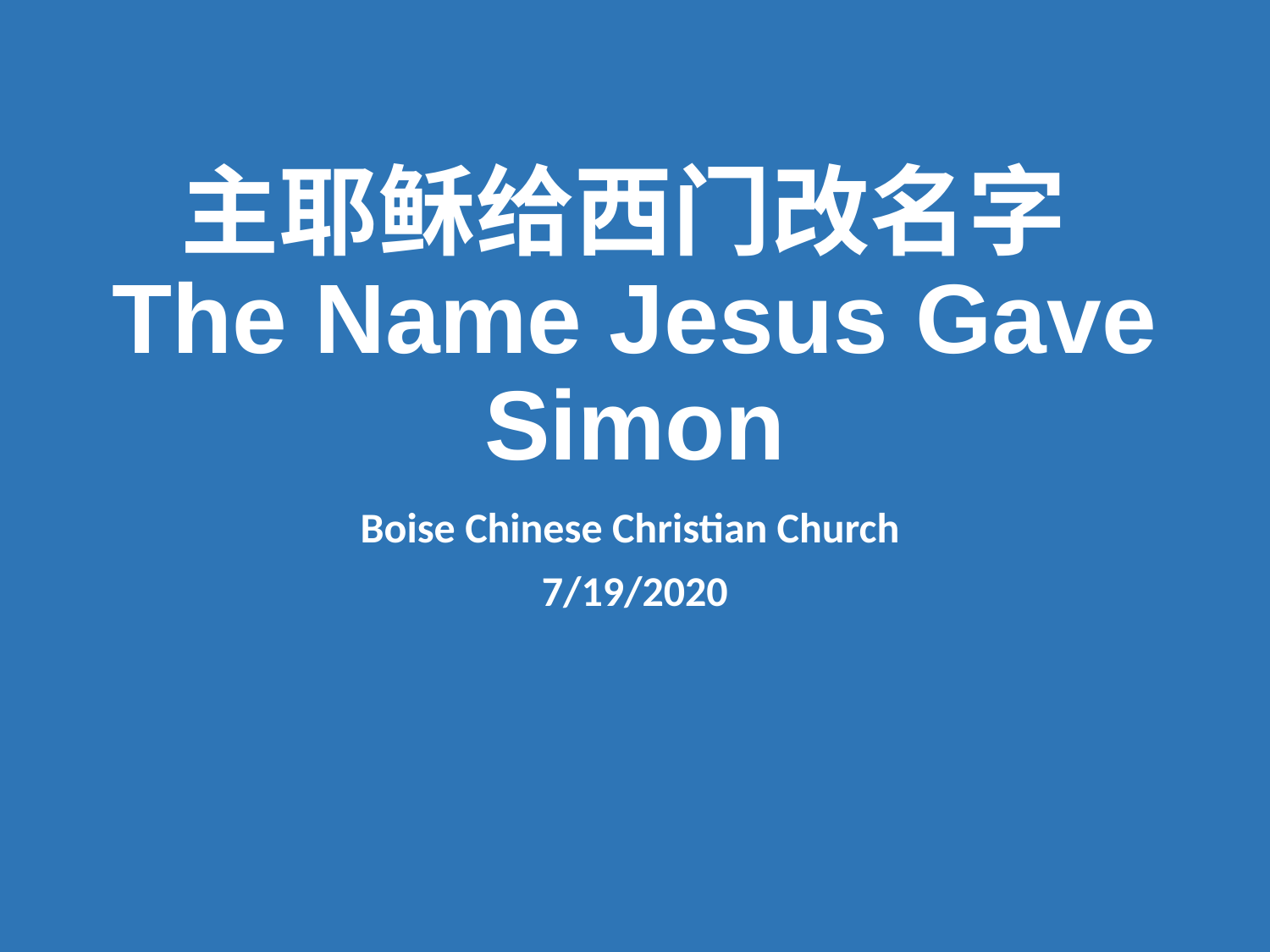

# 主耶稣给西门改名字 The Name Jesus Gave Simon
Boise Chinese Christian Church
7/19/2020